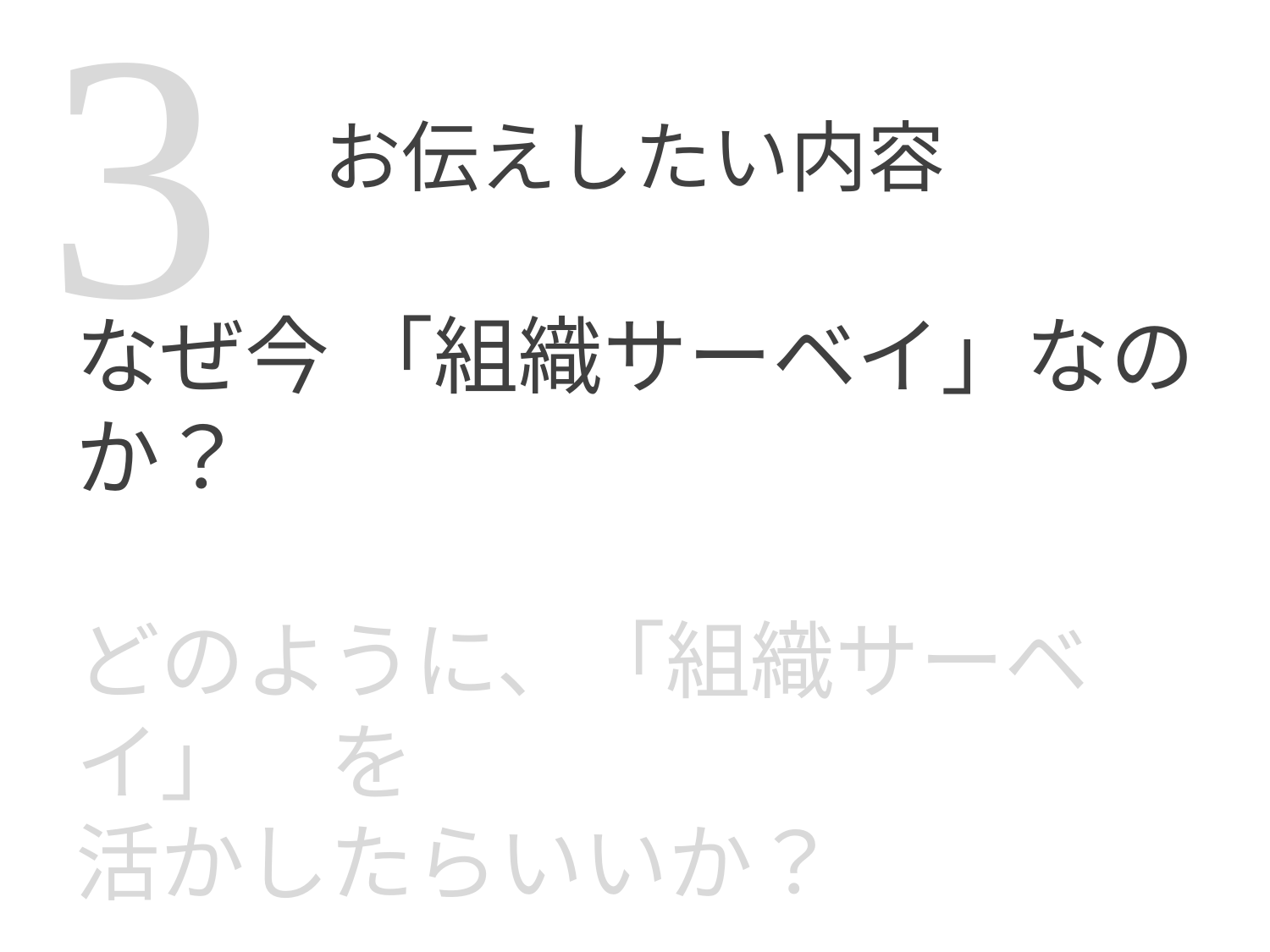

3
# お伝えしたい内容
なぜ今 「組織サーベイ」なのか？

どのように、「組織サーベイ」　を
活かしたらいいか？